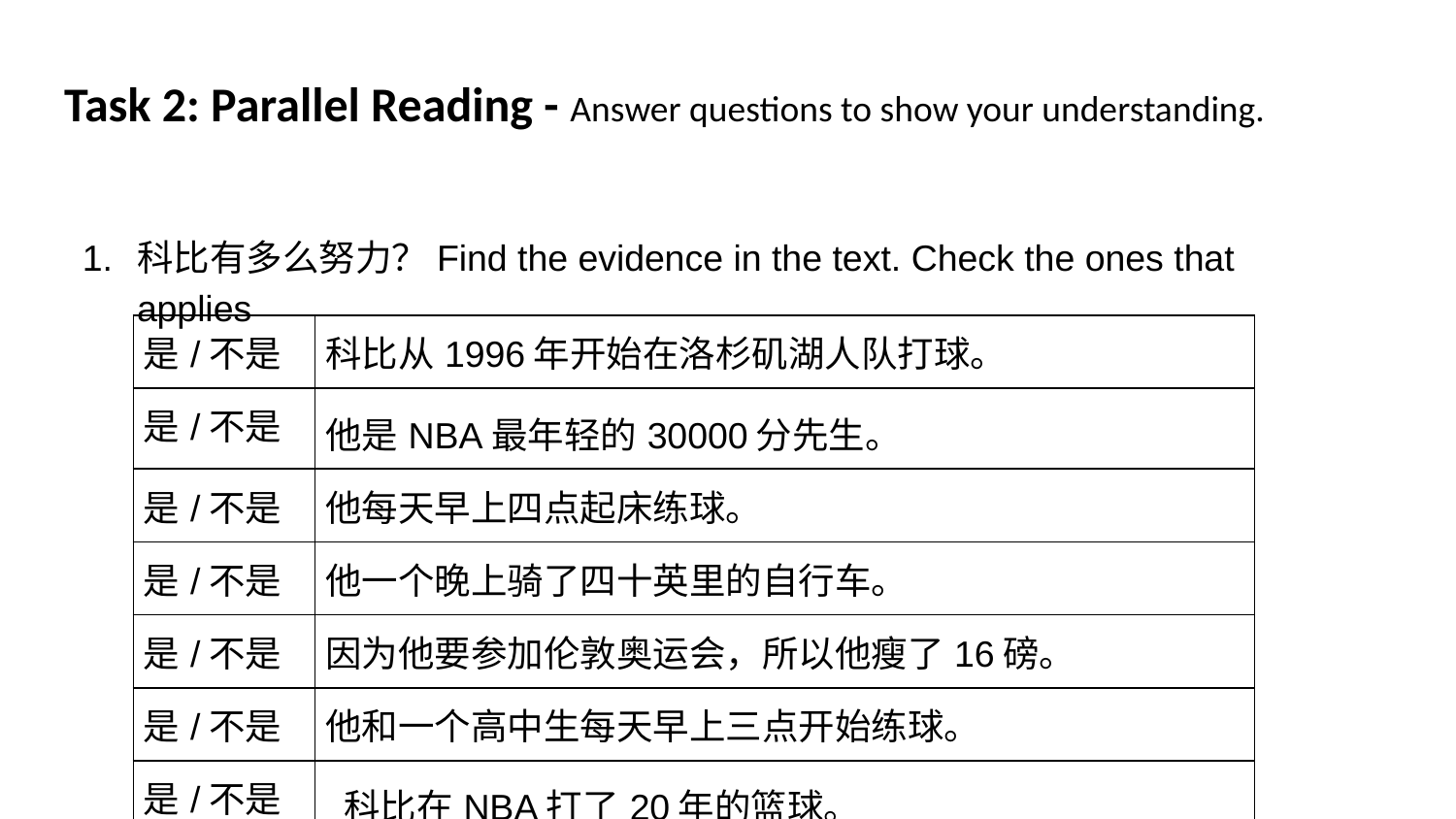

# Task 2: Parallel Reading - Answer questions to show your understanding.

科比有多么努力？Find the evidence in the text. Check the ones that applies
| 是/不是 | 科比从1996年开始在洛杉矶湖人队打球。 |
| --- | --- |
| 是/不是 | 他是NBA最年轻的30000分先生。 |
| 是/不是 | 他每天早上四点起床练球。 |
| 是/不是 | 他一个晚上骑了四十英里的自行车。 |
| 是/不是 | 因为他要参加伦敦奥运会，所以他瘦了16磅。 |
| 是/不是 | 他和一个高中生每天早上三点开始练球。 |
| 是/不是 | 科比在NBA打了20年的篮球。 |